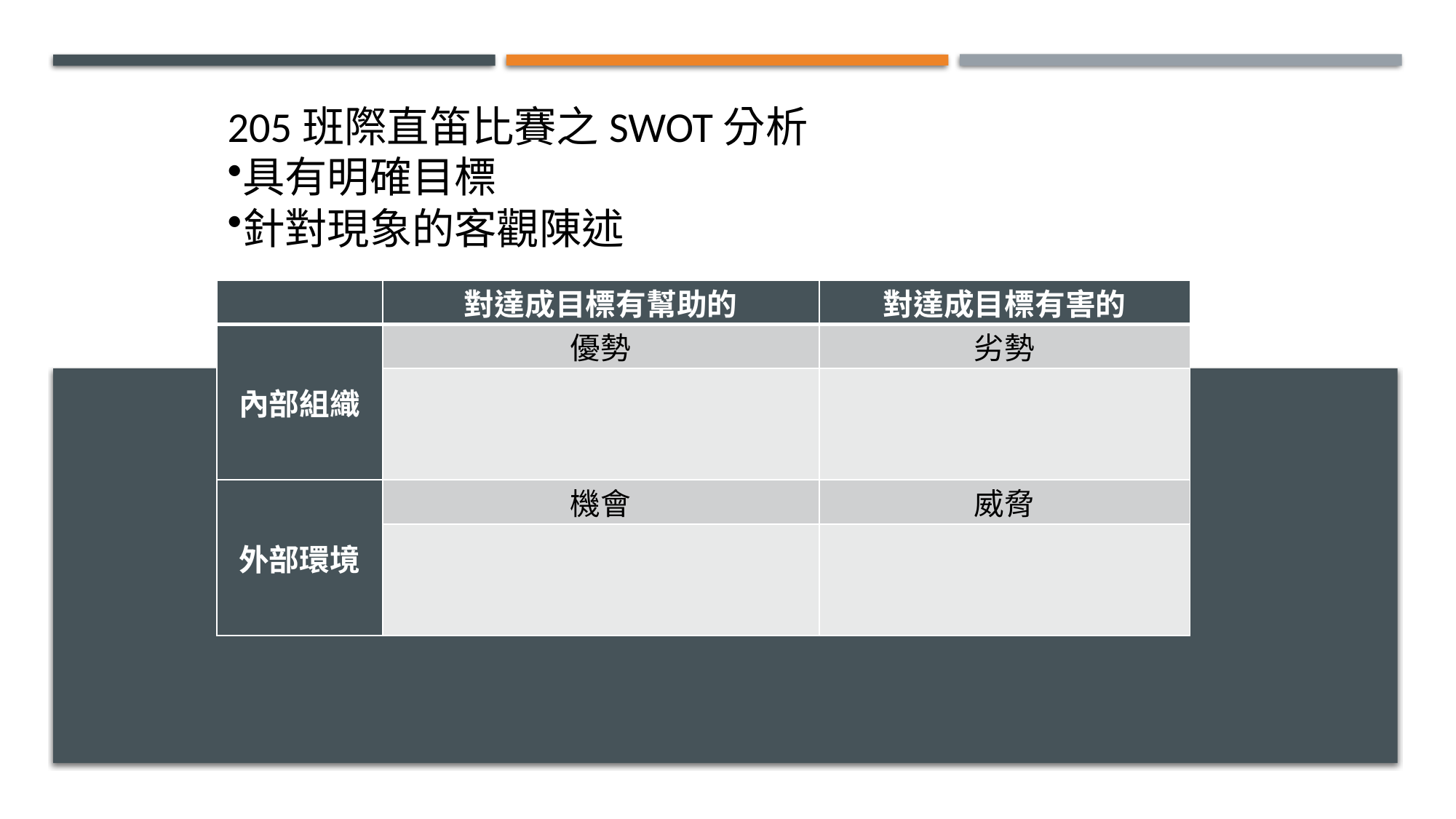

205班際直笛比賽之SWOT分析
具有明確目標
針對現象的客觀陳述

|  | 對達成目標有幫助的 | 對達成目標有害的 |
| --- | --- | --- |
| 內部組織 | 優勢 | 劣勢 |
|  |  |  |
| 外部環境 | 機會 | 威脅 |
|  |  |  |